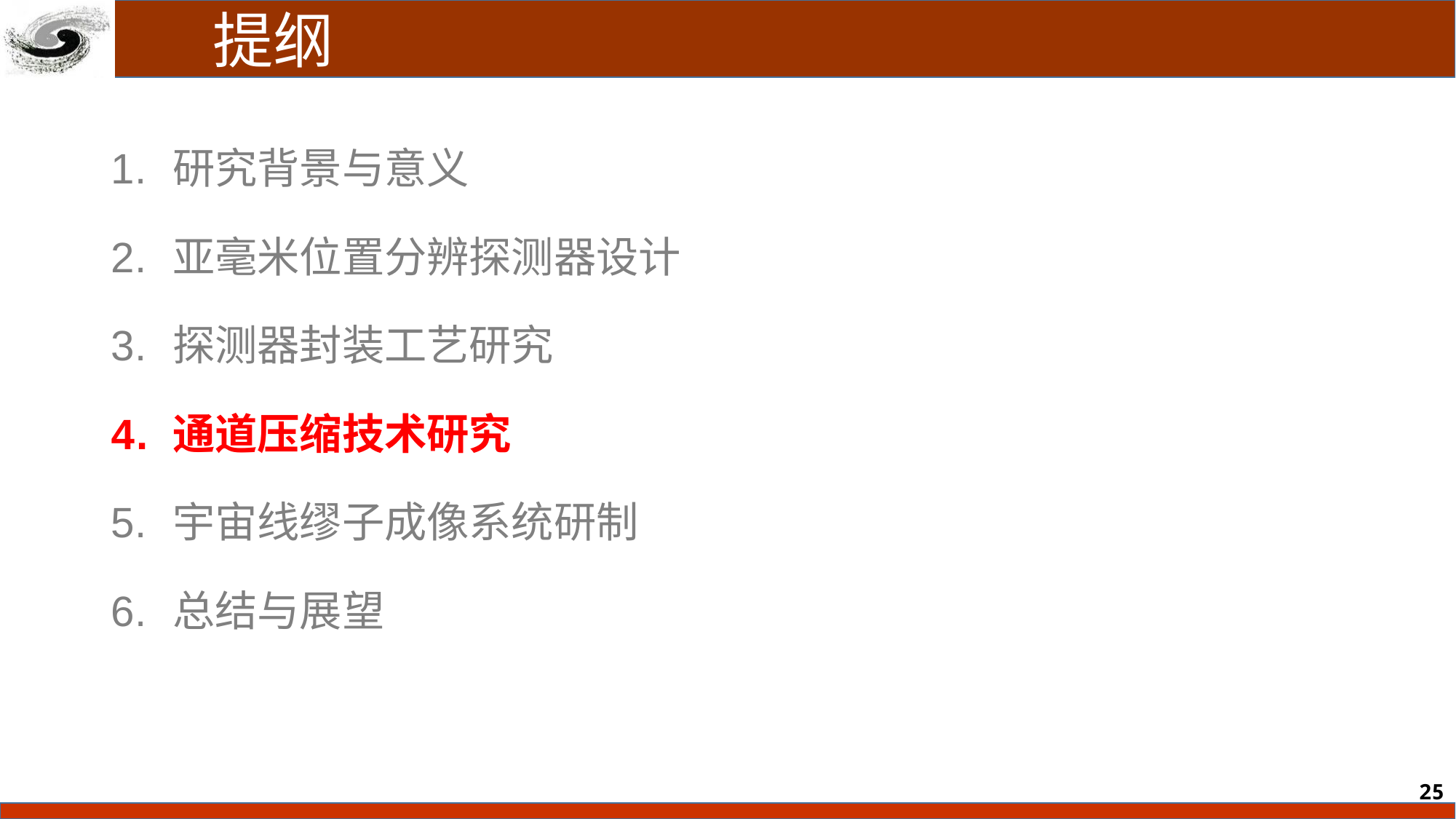

# 提纲
研究背景与意义
亚毫米位置分辨探测器设计
探测器封装工艺研究
通道压缩技术研究
宇宙线缪子成像系统研制
总结与展望
25